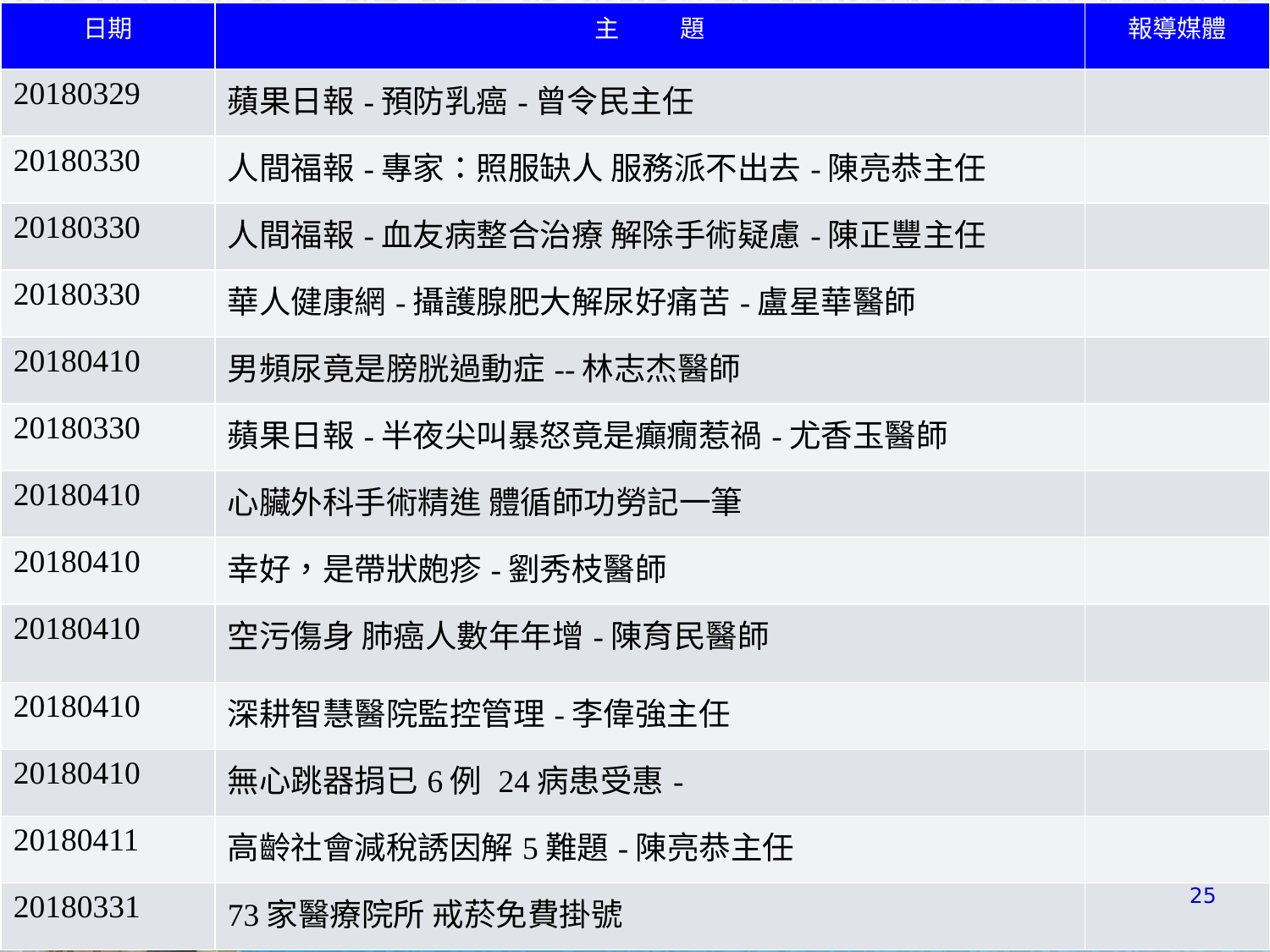

| 日期 | 主 題 | 報導媒體 |
| --- | --- | --- |
| 20180329 | 蘋果日報-預防乳癌-曾令民主任 |  |
| 20180330 | 人間福報-專家：照服缺人 服務派不出去-陳亮恭主任 |  |
| 20180330 | 人間福報-血友病整合治療 解除手術疑慮-陳正豐主任 |  |
| 20180330 | 華人健康網-攝護腺肥大解尿好痛苦-盧星華醫師 |  |
| 20180410 | 男頻尿竟是膀胱過動症--林志杰醫師 |  |
| 20180330 | 蘋果日報-半夜尖叫暴怒竟是癲癇惹禍-尤香玉醫師 |  |
| 20180410 | 心臟外科手術精進 體循師功勞記一筆 |  |
| 20180410 | 幸好，是帶狀皰疹-劉秀枝醫師 |  |
| 20180410 | 空污傷身 肺癌人數年年增-陳育民醫師 |  |
| 20180410 | 深耕智慧醫院監控管理-李偉強主任 |  |
| 20180410 | 無心跳器捐已6例 24病患受惠- |  |
| 20180411 | 高齡社會減稅誘因解5難題-陳亮恭主任 |  |
| 20180331 | 73家醫療院所 戒菸免費掛號 |  |
25